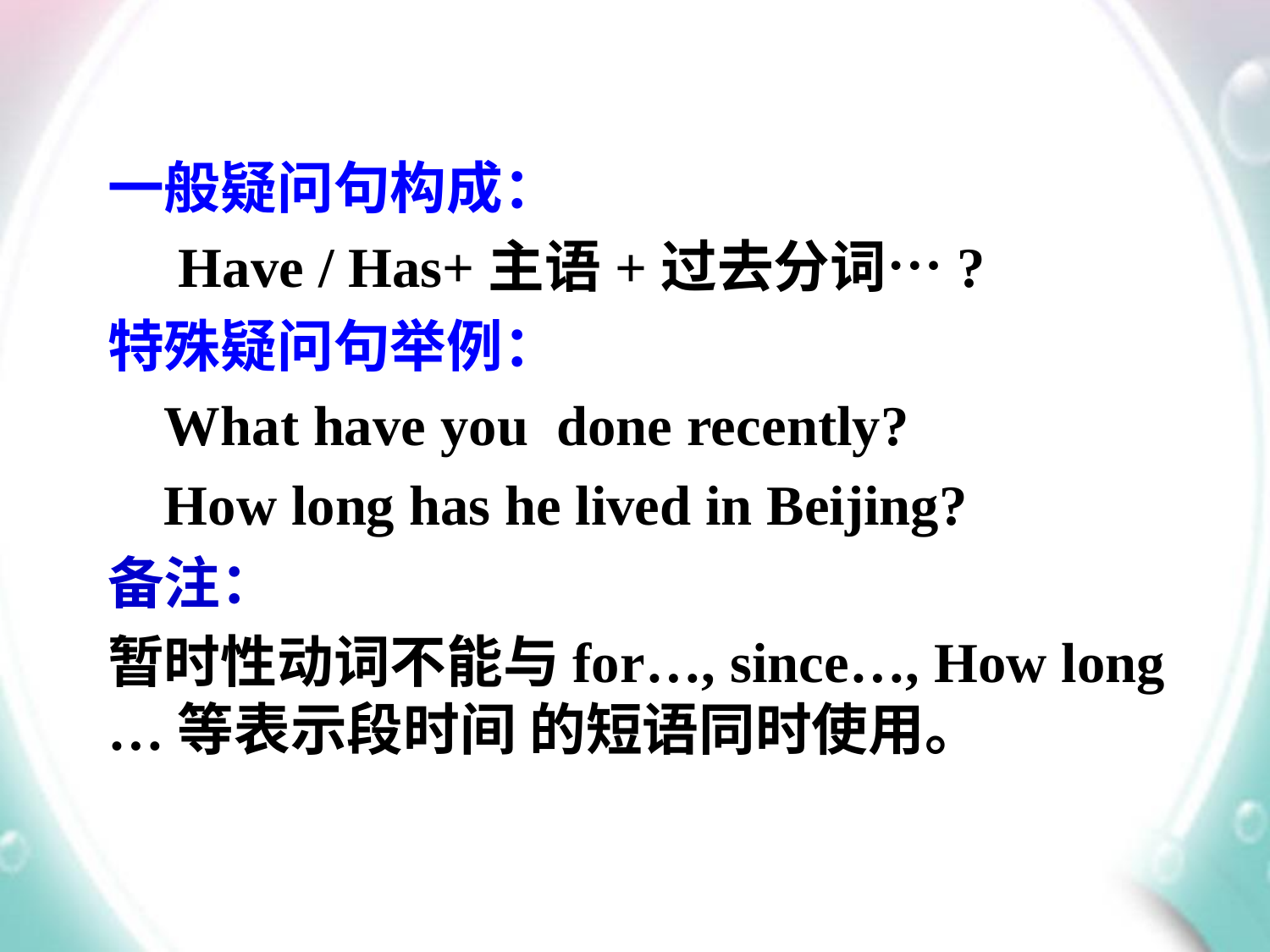

一般疑问句构成：
     Have / Has+主语+过去分词…?
特殊疑问句举例：
    What have you  done recently?
    How long has he lived in Beijing?
备注：
暂时性动词不能与for…, since…, How long …等表示段时间 的短语同时使用。